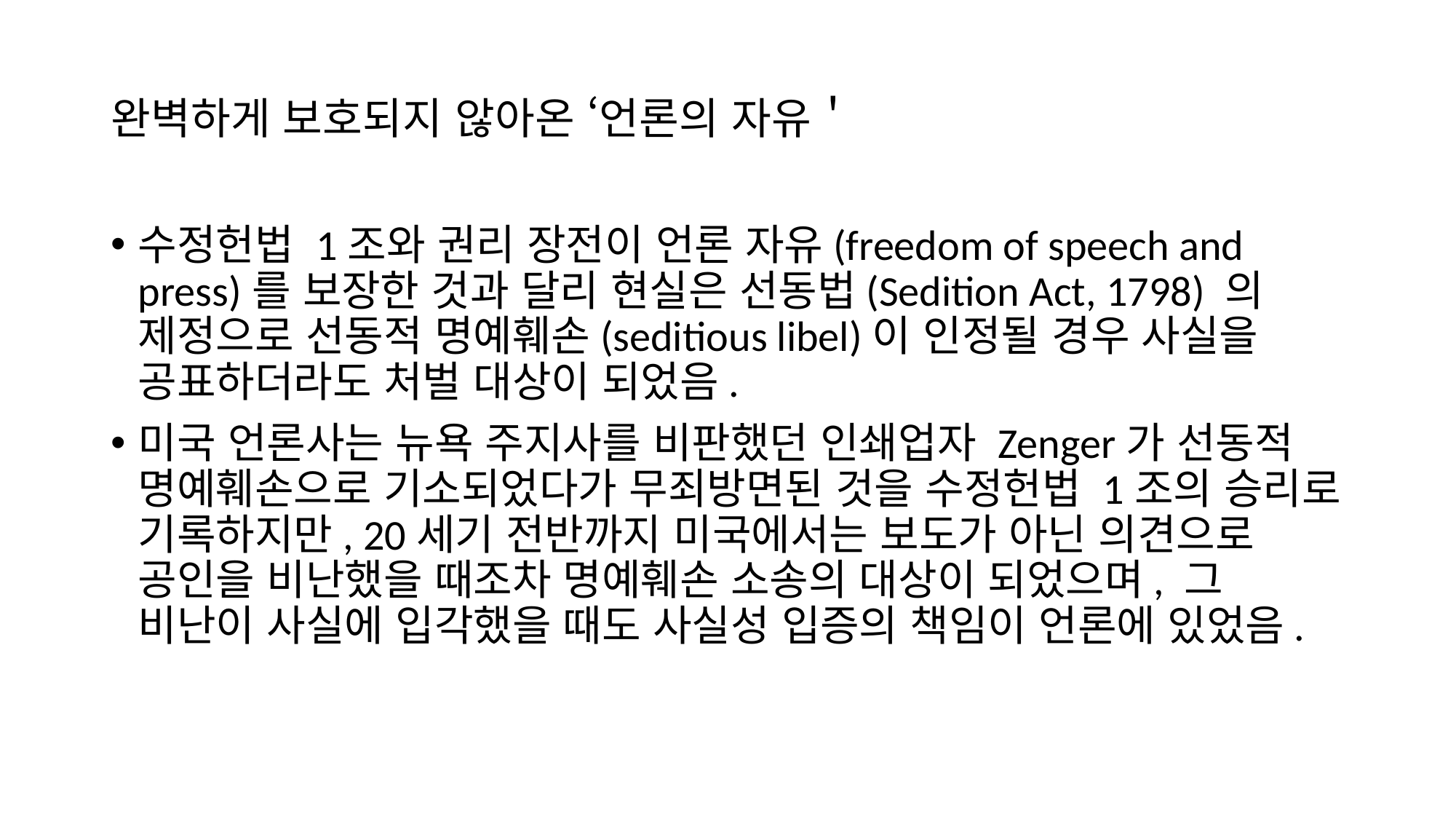

# 완벽하게 보호되지 않아온 ‘언론의 자유＇
수정헌법 1조와 권리 장전이 언론 자유(freedom of speech and press)를 보장한 것과 달리 현실은 선동법(Sedition Act, 1798) 의 제정으로 선동적 명예훼손(seditious libel)이 인정될 경우 사실을 공표하더라도 처벌 대상이 되었음.
미국 언론사는 뉴욕 주지사를 비판했던 인쇄업자 Zenger가 선동적 명예훼손으로 기소되었다가 무죄방면된 것을 수정헌법 1조의 승리로 기록하지만, 20세기 전반까지 미국에서는 보도가 아닌 의견으로 공인을 비난했을 때조차 명예훼손 소송의 대상이 되었으며, 그 비난이 사실에 입각했을 때도 사실성 입증의 책임이 언론에 있었음.